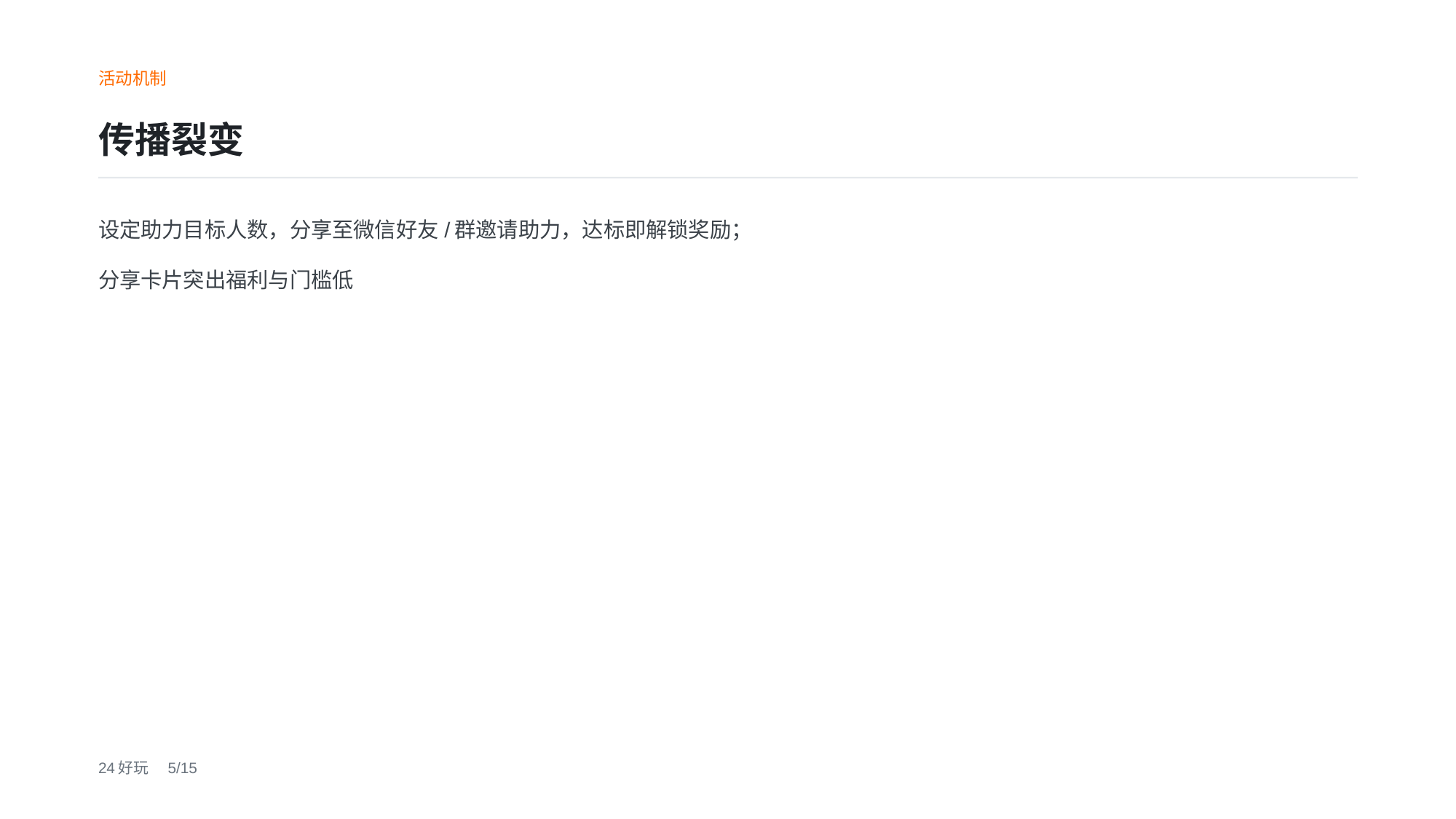

活动机制
传播裂变

设定助力目标人数，分享至微信好友/群邀请助力，达标即解锁奖励；
分享卡片突出福利与门槛低
24好玩　5/15